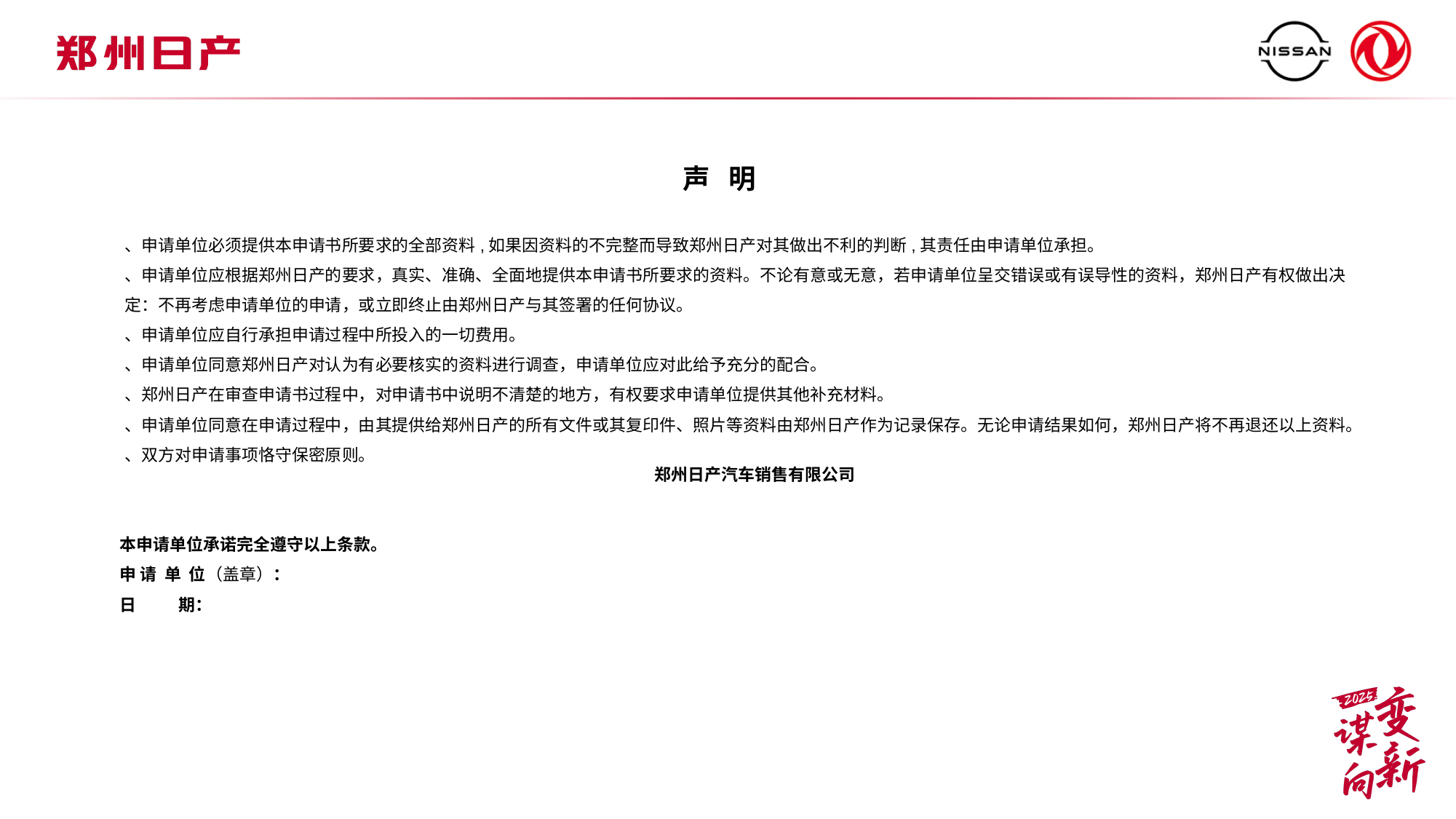

声   明

、申请单位必须提供本申请书所要求的全部资料,如果因资料的不完整而导致郑州日产对其做出不利的判断,其责任由申请单位承担。
、申请单位应根据郑州日产的要求，真实、准确、全面地提供本申请书所要求的资料。不论有意或无意，若申请单位呈交错误或有误导性的资料，郑州日产有权做出决定：不再考虑申请单位的申请，或立即终止由郑州日产与其签署的任何协议。
、申请单位应自行承担申请过程中所投入的一切费用。
、申请单位同意郑州日产对认为有必要核实的资料进行调查，申请单位应对此给予充分的配合。
、郑州日产在审查申请书过程中，对申请书中说明不清楚的地方，有权要求申请单位提供其他补充材料。
、申请单位同意在申请过程中，由其提供给郑州日产的所有文件或其复印件、照片等资料由郑州日产作为记录保存。无论申请结果如何，郑州日产将不再退还以上资料。
、双方对申请事项恪守保密原则。
                                                                                                                                                        郑州日产汽车销售有限公司

            本申请单位承诺完全遵守以上条款。
            申 请  单  位（盖章）：
            日           期：